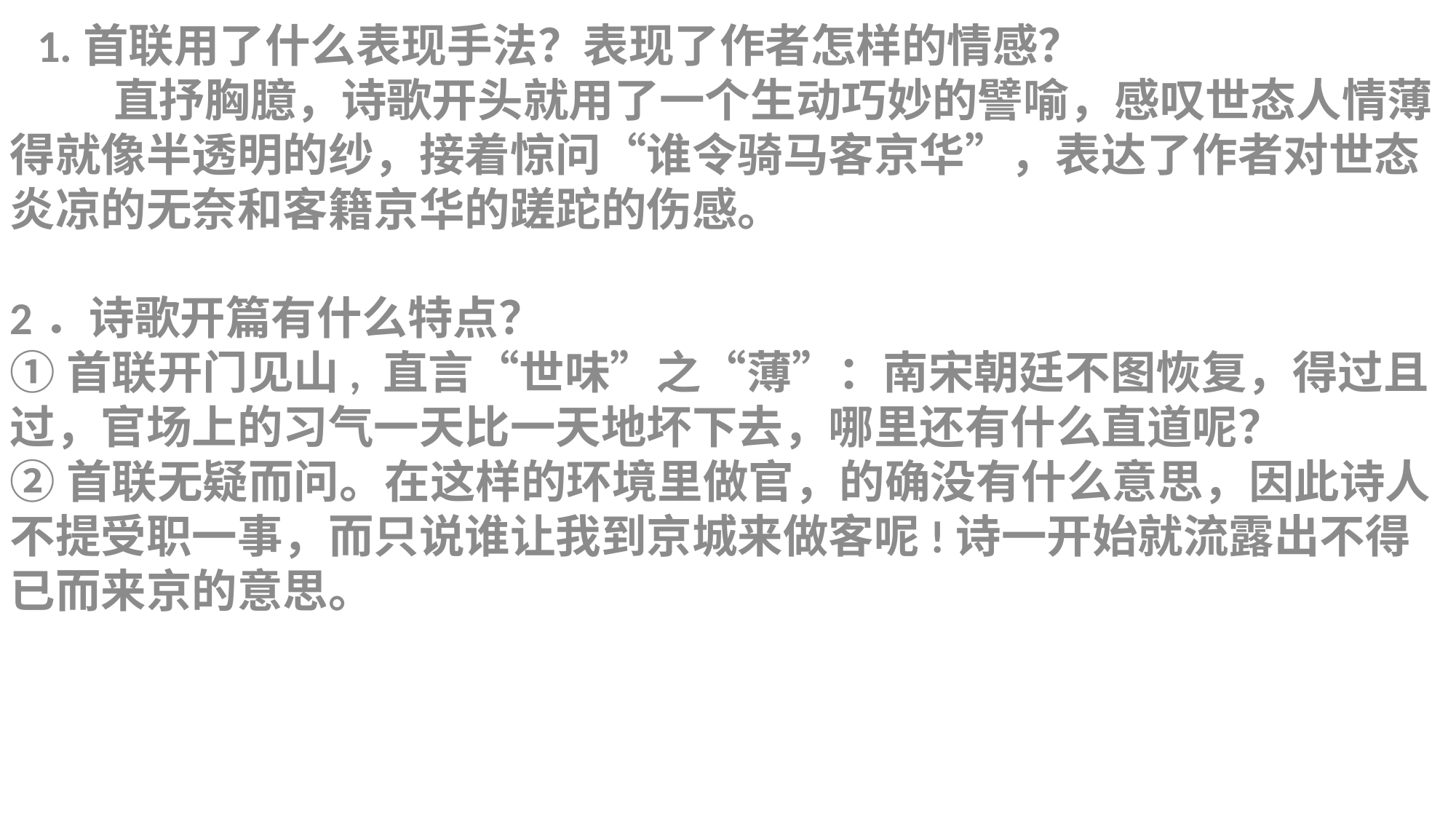

1.首联用了什么表现手法？表现了作者怎样的情感？
         直抒胸臆，诗歌开头就用了一个生动巧妙的譬喻，感叹世态人情薄得就像半透明的纱，接着惊问“谁令骑马客京华”，表达了作者对世态炎凉的无奈和客籍京华的蹉跎的伤感。

2．诗歌开篇有什么特点？
①首联开门见山, 直言“世味”之“薄”：南宋朝廷不图恢复，得过且过，官场上的习气一天比一天地坏下去，哪里还有什么直道呢？
②首联无疑而问。在这样的环境里做官，的确没有什么意思，因此诗人不提受职一事，而只说谁让我到京城来做客呢!诗一开始就流露出不得已而来京的意思。